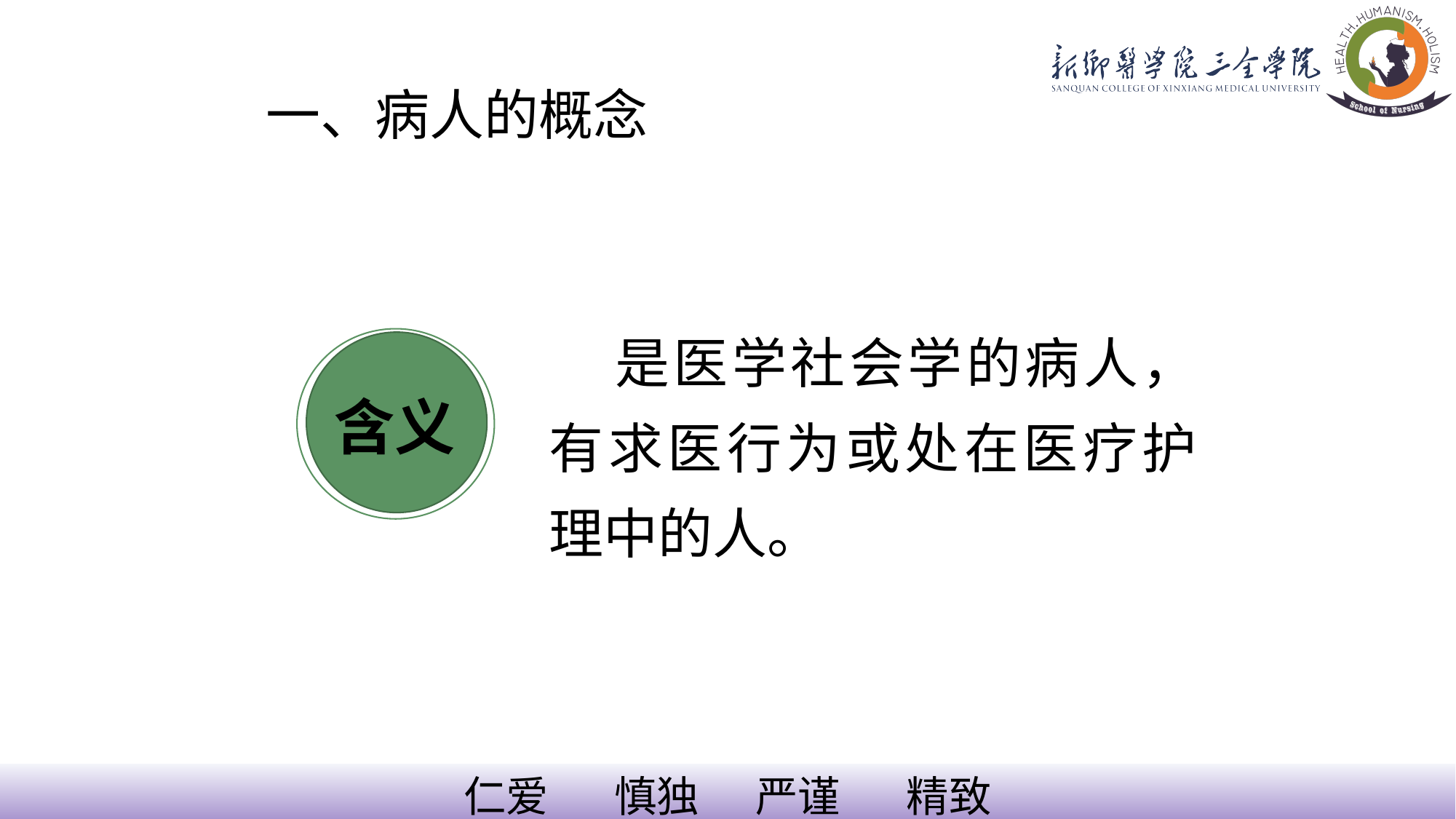

一、病人的概念

   是医学社会学的病人，有求医行为或处在医疗护理中的人。

含义